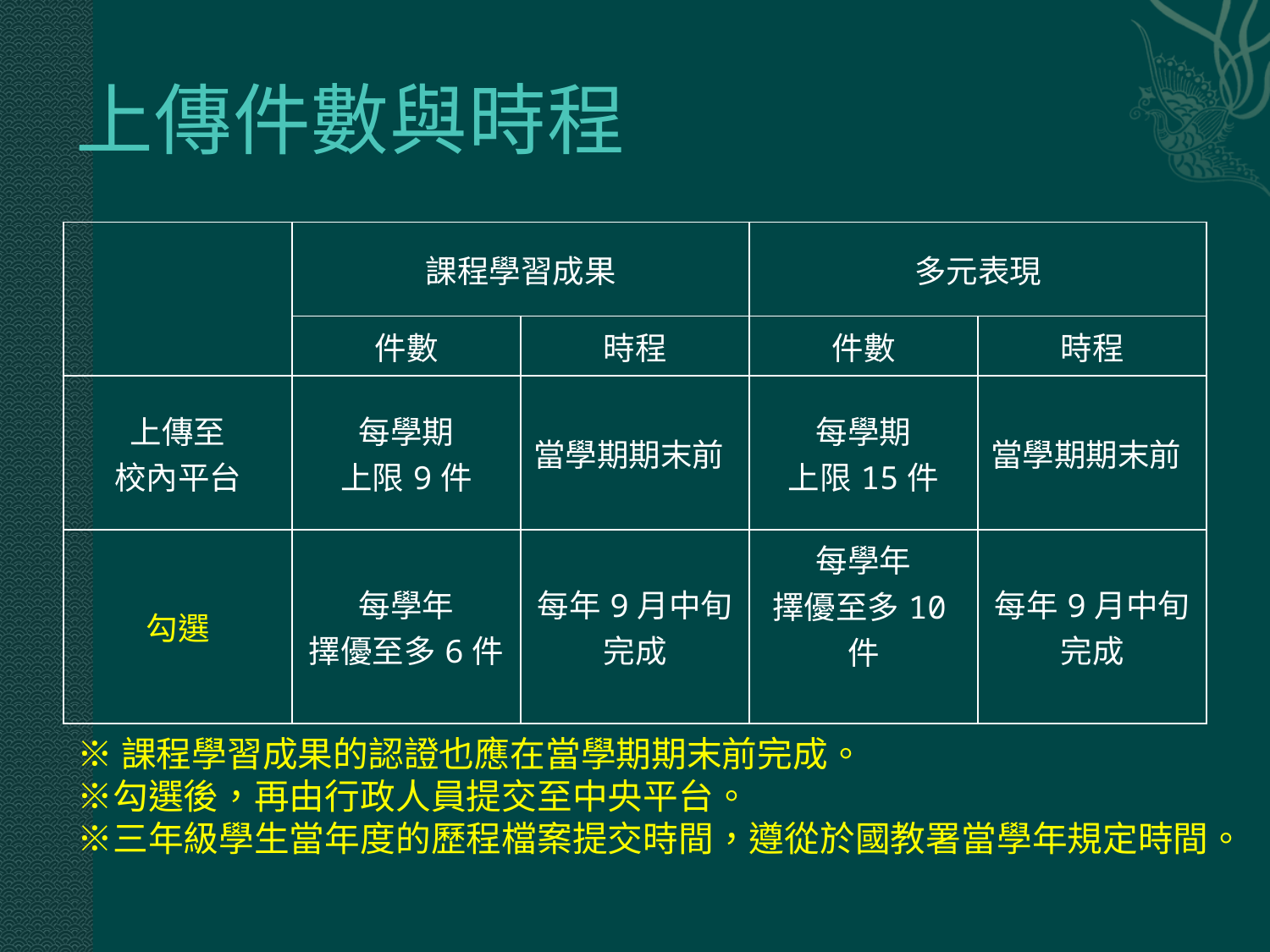

# 上傳件數與時程
|  | 課程學習成果 |  | 多元表現 |  |
| --- | --- | --- | --- | --- |
|  | 件數 | 時程 | 件數 | 時程 |
| 上傳至 校內平台 | 每學期 上限9件 | 當學期期末前 | 每學期 上限15件 | 當學期期末前 |
| 勾選 | 每學年 擇優至多6件 | 每年9月中旬完成 | 每學年 擇優至多10件 | 每年9月中旬完成 |
※課程學習成果的認證也應在當學期期末前完成。
※勾選後，再由行政人員提交至中央平台。
※三年級學生當年度的歷程檔案提交時間，遵從於國教署當學年規定時間。